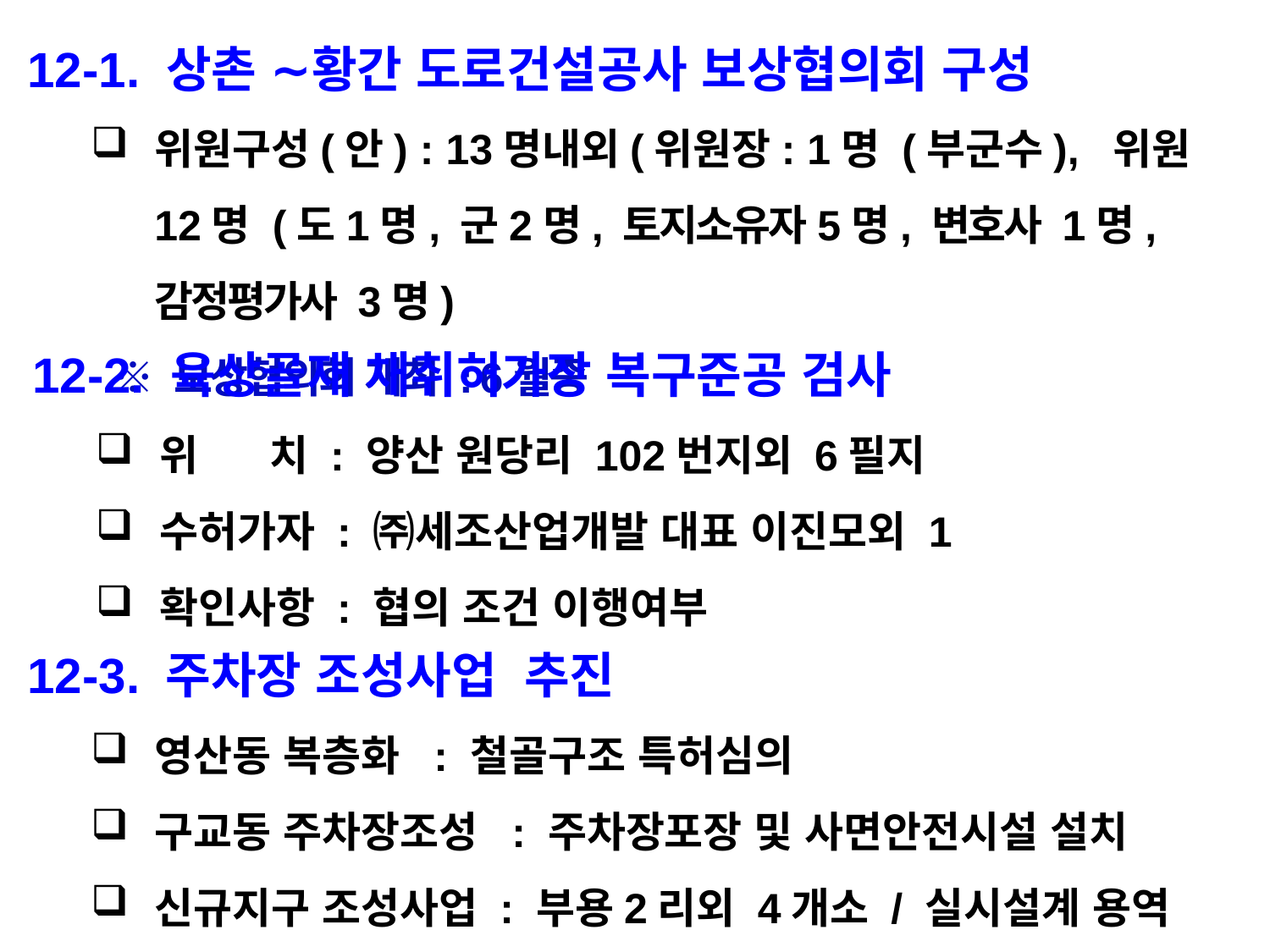

12-1. 상촌 ∼황간 도로건설공사 보상협의회 구성
위원구성(안) : 13명내외(위원장: 1명 (부군수),  위원 12명 (도1명, 군2명, 토지소유자5명, 변호사 1명, 감정평가사 3명)
  ※ 보상협의회 개최 : 6월중

12-2. 육상골재 채취허가장 복구준공 검사
위      치 : 양산 원당리 102번지외 6필지
수허가자 : ㈜세조산업개발 대표 이진모외 1
확인사항 : 협의 조건 이행여부

12-3. 주차장 조성사업  추진
영산동 복층화  : 철골구조 특허심의
구교동 주차장조성  : 주차장포장 및 사면안전시설 설치
신규지구 조성사업 : 부용2리외 4개소 / 실시설계 용역